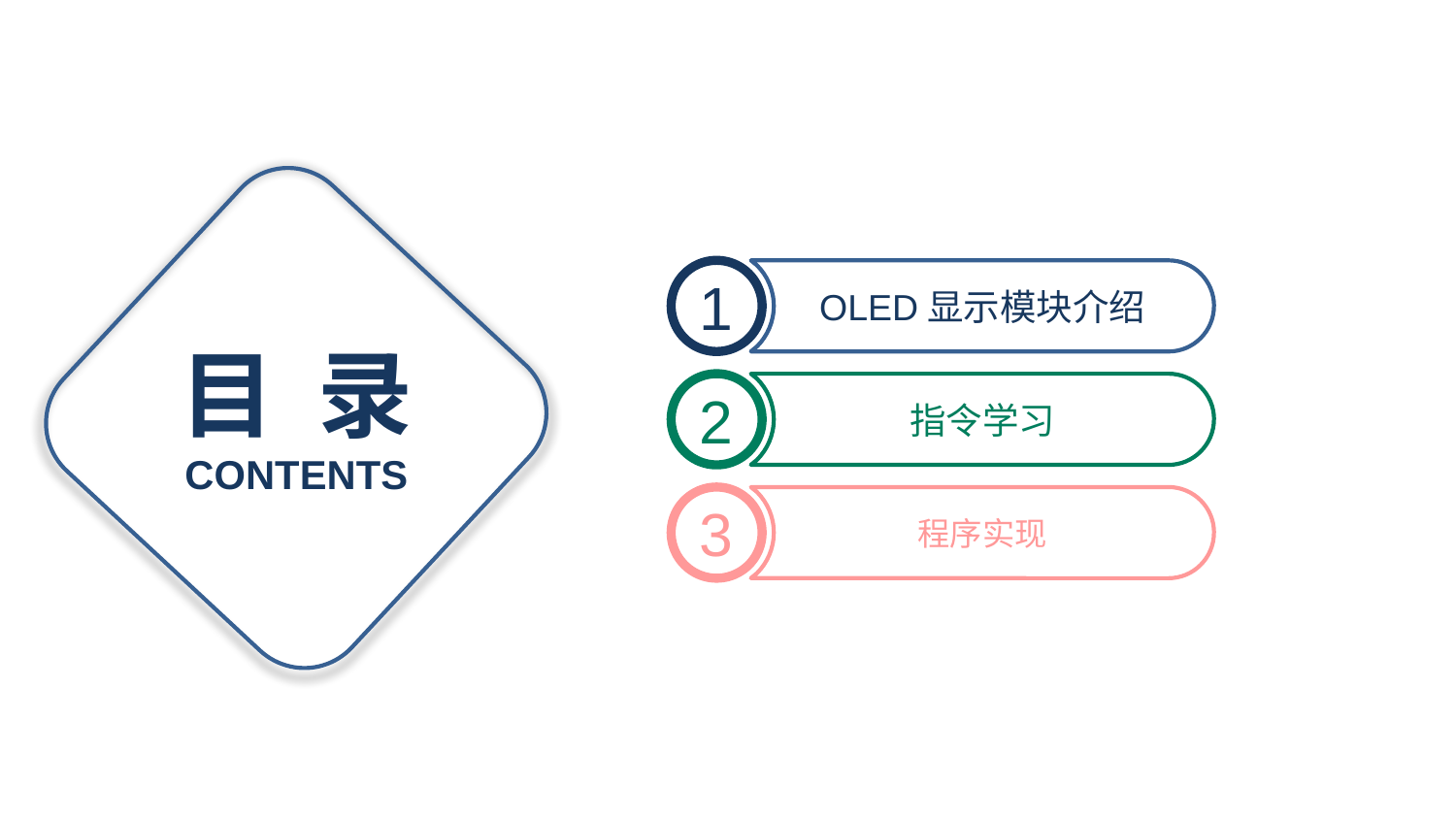

1
OLED显示模块介绍
目  录
2
指令学习
CONTENTS
3
程序实现